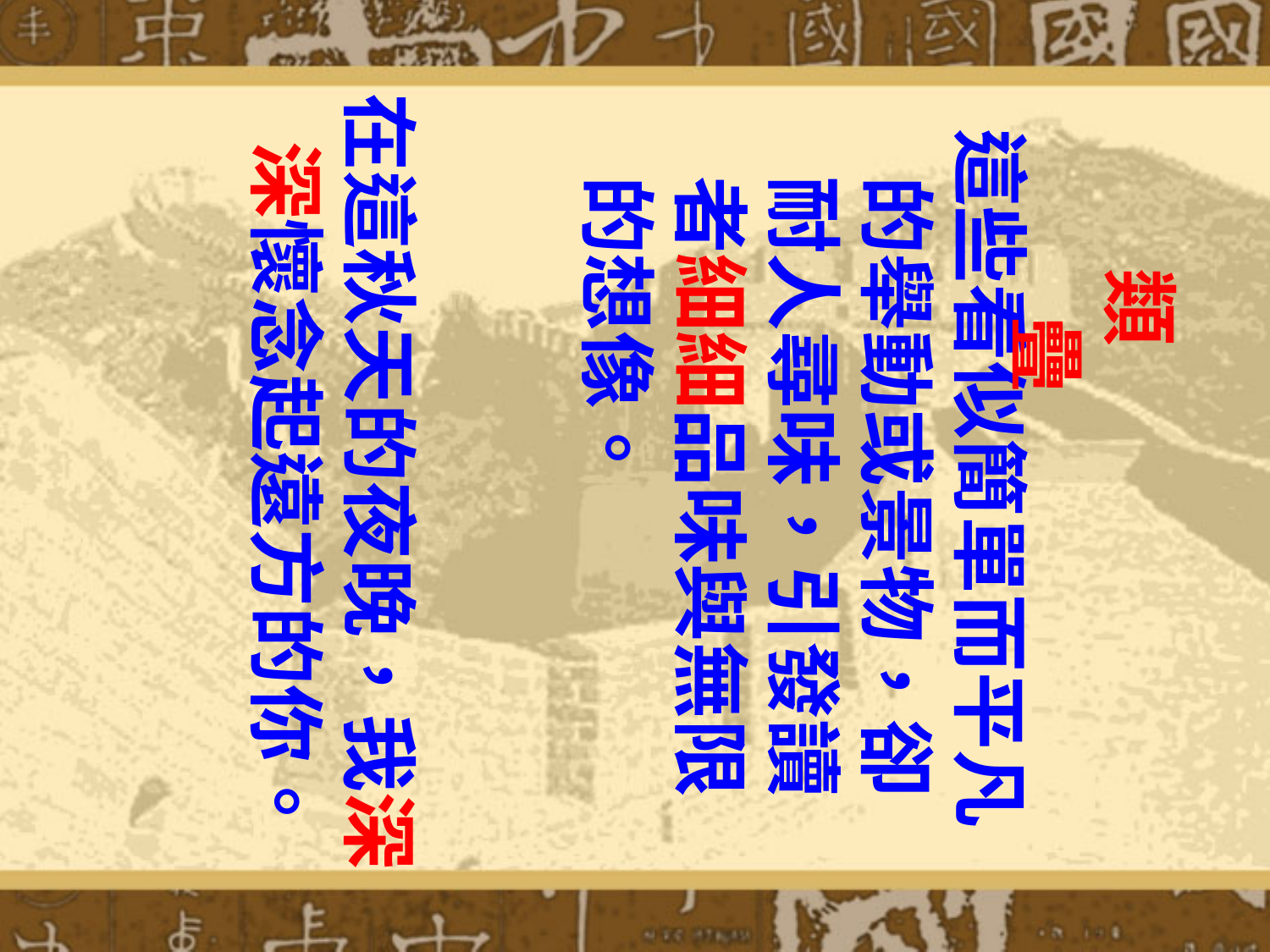

在這秋天的夜晚，我深深懷念起遠方的你。
這些看似簡單而平凡的舉動或景物，卻耐人尋味，引發讀者細細品味與無限的想像。
類疊